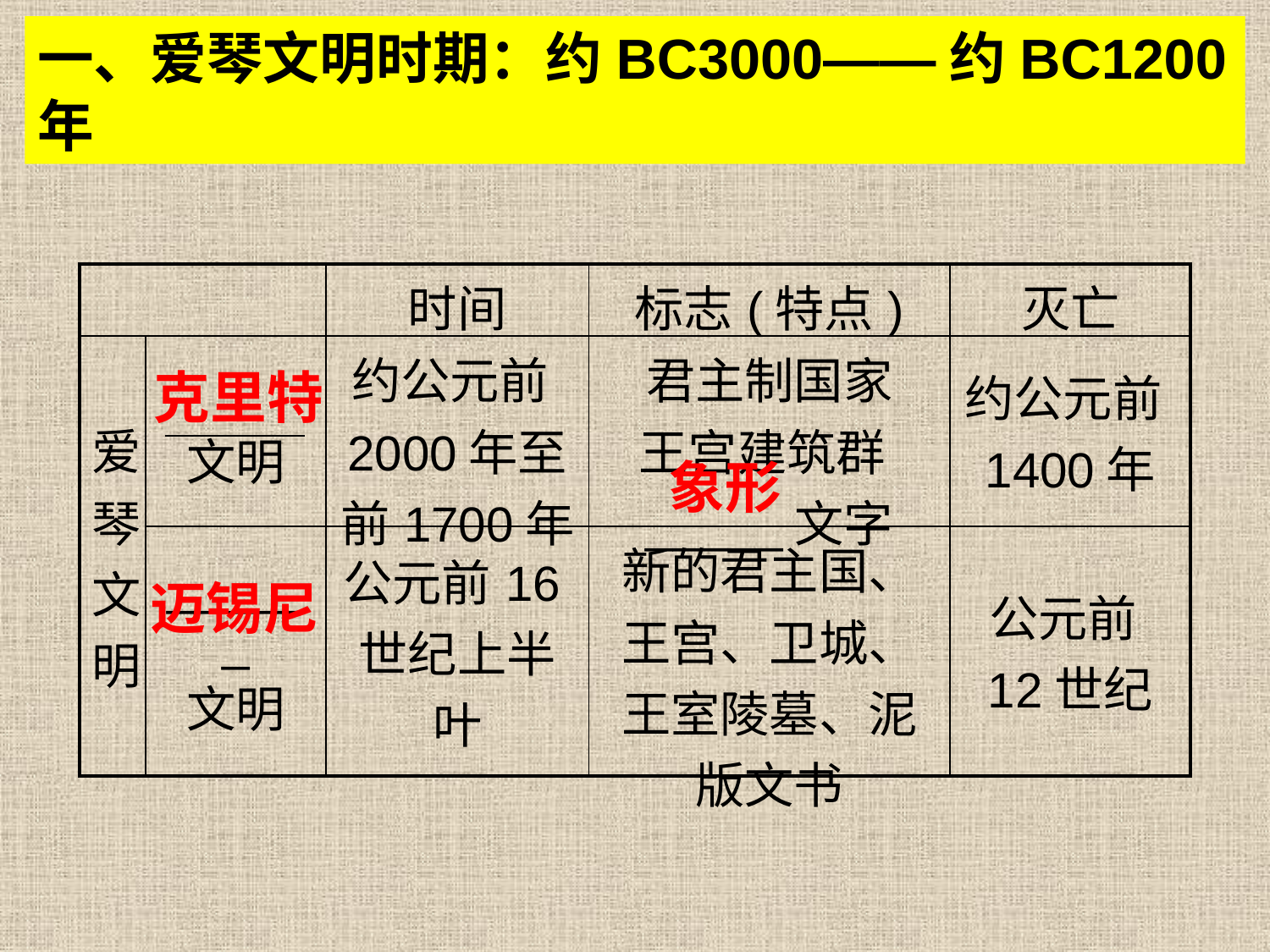

一、爱琴文明时期：约BC3000——约BC1200年
|  |  | 时间 | 标志(特点) | 灭亡 |
| --- | --- | --- | --- | --- |
| 爱 琴 文 明 | 文明 | 约公元前2000年至前1700年 | 君主制国家 王宫建筑群\_\_\_\_\_文字 | 约公元前1400年 |
|  | \_\_\_\_\_\_ 文明 | 公元前16世纪上半叶 | 新的君主国、王宫、卫城、王室陵墓、泥版文书 | 公元前12世纪 |
克里特
象形
迈锡尼